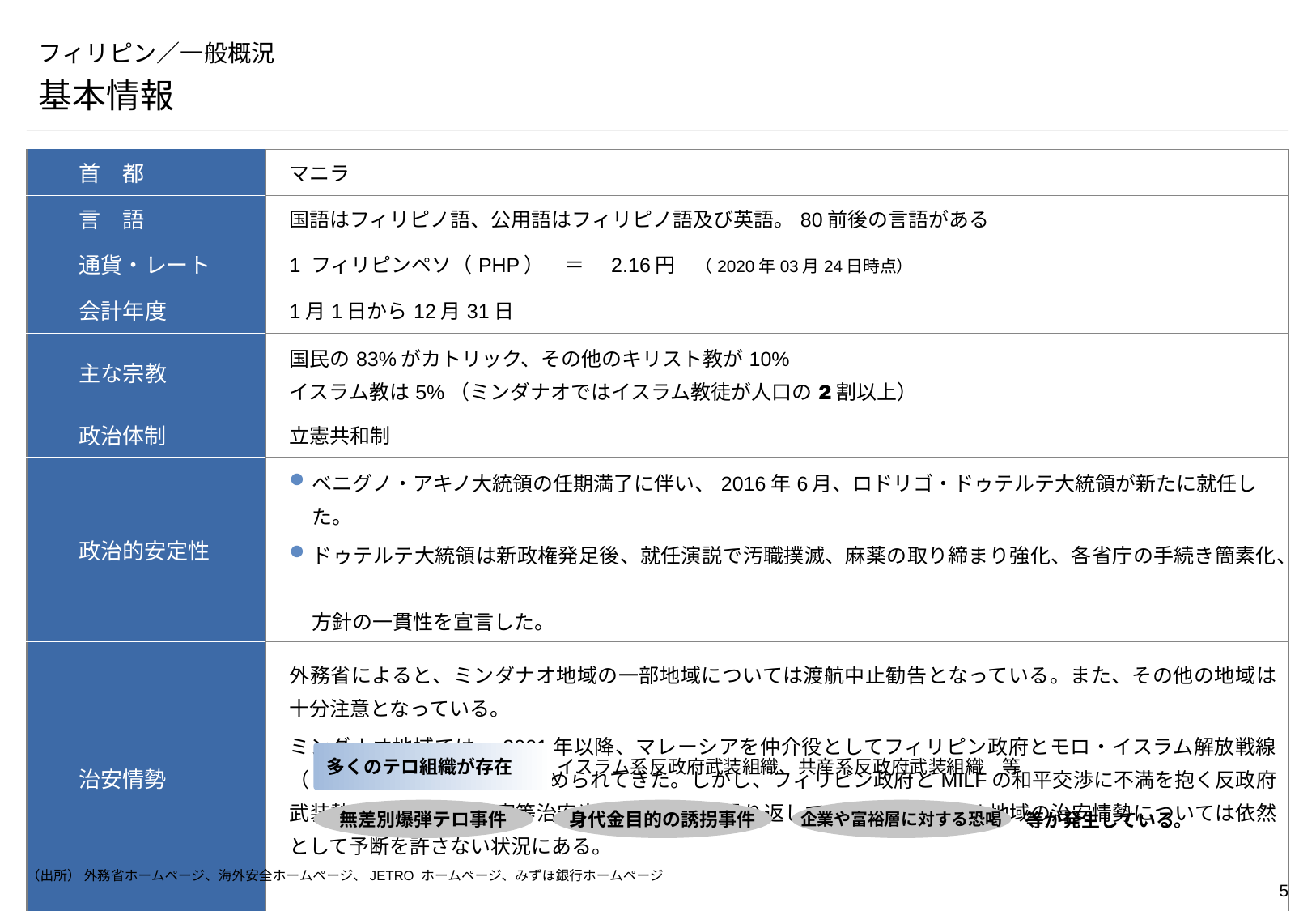

# フィリピン／一般概況
基本情報
| 首　都 | マニラ |
| --- | --- |
| 言　語 | 国語はフィリピノ語、公用語はフィリピノ語及び英語。80前後の言語がある |
| 通貨・レート | 1 フィリピンペソ（PHP）　＝　2.16円　（2020年03月24日時点） |
| 会計年度 | 1月1日から12月31日 |
| 主な宗教 | 国民の83%がカトリック、その他のキリスト教が10% イスラム教は5%（ミンダナオではイスラム教徒が人口の2割以上） |
| 政治体制 | 立憲共和制 |
| 政治的安定性 | ベニグノ・アキノ大統領の任期満了に伴い、2016年6月、ロドリゴ・ドゥテルテ大統領が新たに就任した。 ドゥテルテ大統領は新政権発足後、就任演説で汚職撲滅、麻薬の取り締まり強化、各省庁の手続き簡素化、 方針の一貫性を宣言した。 |
| 治安情勢 | 外務省によると、ミンダナオ地域の一部地域については渡航中止勧告となっている。また、その他の地域は十分注意となっている。 ミンダナオ地域では、2001年以降、マレーシアを仲介役としてフィリピン政府とモロ・イスラム解放戦線（MILF）との和平交渉が進められてきた。しかし、フィリピン政府とMILFの和平交渉に不満を抱く反政府武装勢力が、国軍や警察等治安当局との衝突を繰り返しており、ミンダナオ地域の治安情勢については依然として予断を許さない状況にある。 |
多くのテロ組織が存在
イスラム系反政府武装組織、共産系反政府武装組織　等
無差別爆弾テロ事件
身代金目的の誘拐事件
企業や富裕層に対する恐喝
等が発生している。
（出所） 外務省ホームページ、海外安全ホームページ、JETRO ホームページ、みずほ銀行ホームページ